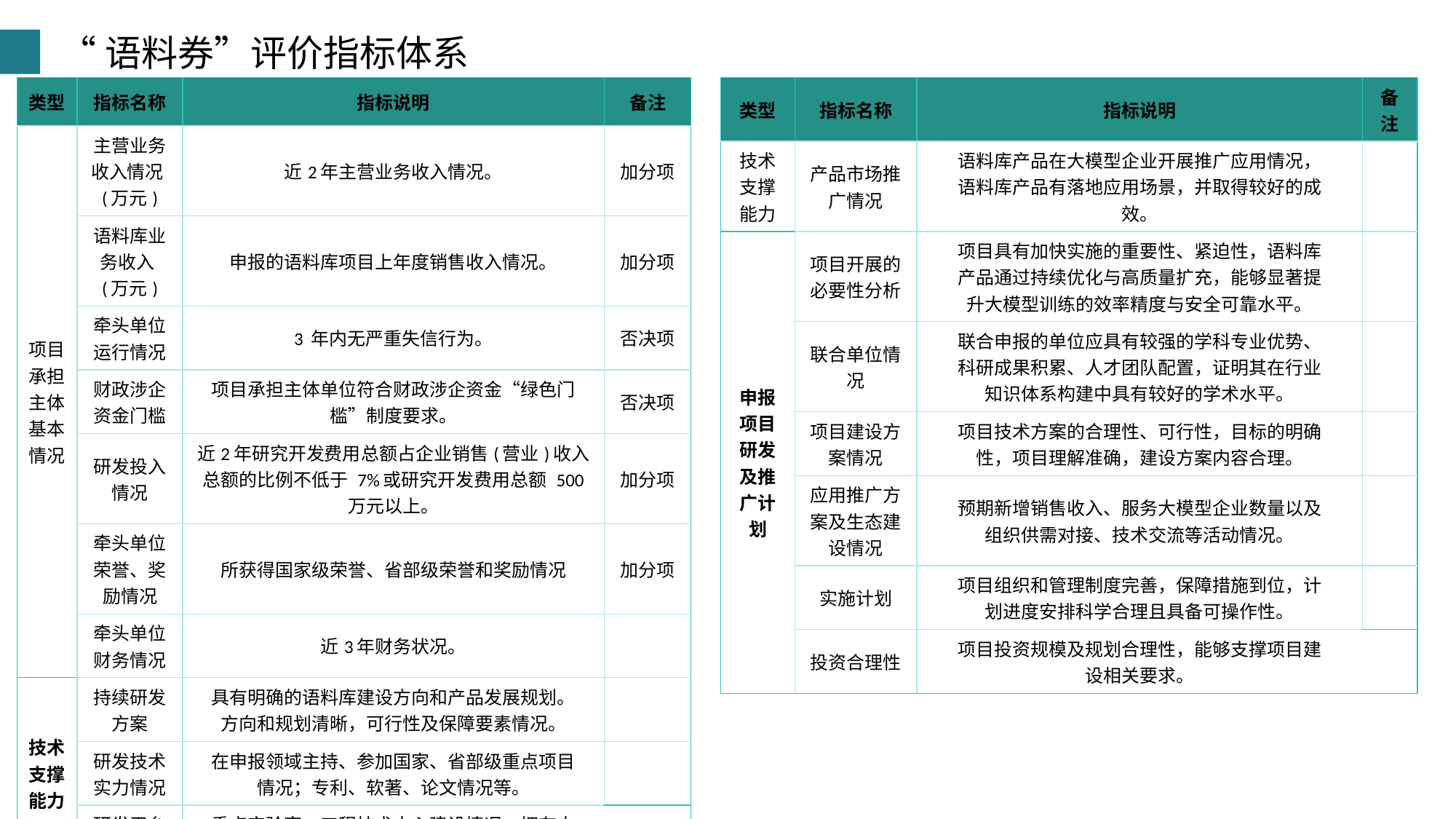

# “语料券”评价指标体系
| 类型 | 指标名称 | 指标说明 | 备注 |
| --- | --- | --- | --- |
| 项目承担主体基本情况 | 主营业务收入情况(万元) | 近2年主营业务收入情况。 | 加分项 |
|  | 语料库业务收入(万元) | 申报的语料库项目上年度销售收入情况。 | 加分项 |
|  | 牵头单位运行情况 | 3 年内无严重失信行为。 | 否决项 |
|  | 财政涉企资金门槛 | 项目承担主体单位符合财政涉企资金“绿色门槛”制度要求。 | 否决项 |
|  | 研发投入情况 | 近2年研究开发费用总额占企业销售(营业)收入总额的比例不低于 7%或研究开发费用总额 500 万元以上。 | 加分项 |
|  | 牵头单位荣誉、奖励情况 | 所获得国家级荣誉、省部级荣誉和奖励情况 | 加分项 |
|  | 牵头单位财务情况 | 近3年财务状况。 |  |
| 技术支撑能力 | 持续研发方案 | 具有明确的语料库建设方向和产品发展规划。 方向和规划清晰，可行性及保障要素情况。 |  |
|  | 研发技术实力情况 | 在申报领域主持、参加国家、省部级重点项目 情况；专利、软著、论文情况等。 |  |
|  | 研发平台建设情况 | 重点实验室、工程技术中心建设情况，拥有人 工智能领域研发平台情况。 |  |
| 类型 | 指标名称 | 指标说明 | 备注 |
| --- | --- | --- | --- |
| 技术支撑能力 | 产品市场推广情况 | 语料库产品在大模型企业开展推广应用情况， 语料库产品有落地应用场景，并取得较好的成 效。 |  |
| 申报项目研发 及推广计划 | 项目开展的必要性分析 | 项目具有加快实施的重要性、紧迫性，语料库 产品通过持续优化与高质量扩充，能够显著提 升大模型训练的效率精度与安全可靠水平。 |  |
|  | 联合单位情况 | 联合申报的单位应具有较强的学科专业优势、 科研成果积累、人才团队配置，证明其在行业 知识体系构建中具有较好的学术水平。 |  |
|  | 项目建设方案情况 | 项目技术方案的合理性、可行性，目标的明确 性，项目理解准确，建设方案内容合理。 |  |
|  | 应用推广方案及生态建设情况 | 预期新增销售收入、服务大模型企业数量以及 组织供需对接、技术交流等活动情况。 |  |
|  | 实施计划 | 项目组织和管理制度完善，保障措施到位，计 划进度安排科学合理且具备可操作性。 |  |
|  | 投资合理性 | 项目投资规模及规划合理性，能够支撑项目建 设相关要求。 |  |